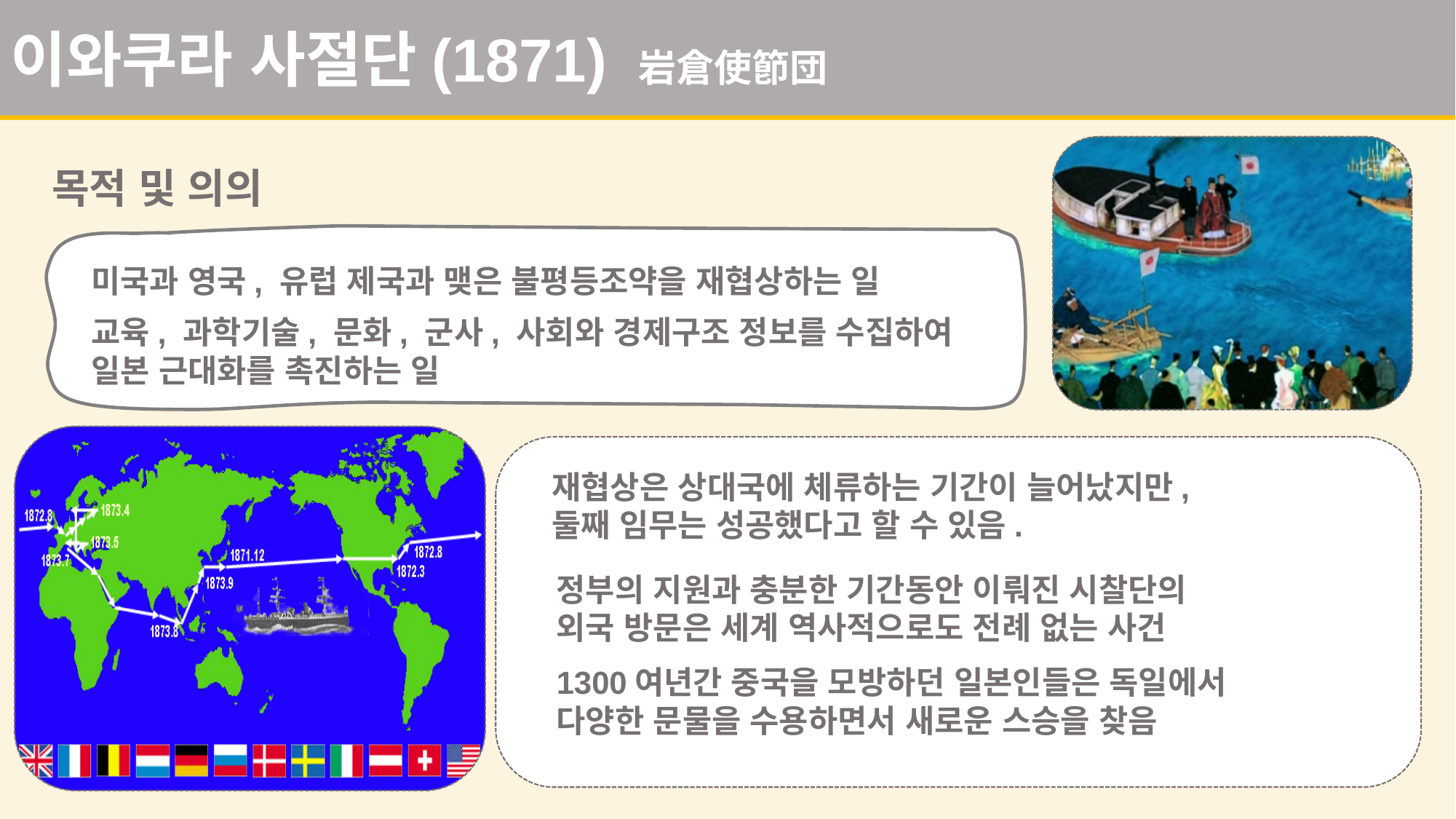

이와쿠라 사절단(1871) 岩倉使節団

목적 및 의의

미국과 영국, 유럽 제국과 맺은 불평등조약을 재협상하는 일

교육, 과학기술, 문화, 군사, 사회와 경제구조 정보를 수집하여
일본 근대화를 촉진하는 일

재협상은 상대국에 체류하는 기간이 늘어났지만,
둘째 임무는 성공했다고 할 수 있음.
정부의 지원과 충분한 기간동안 이뤄진 시찰단의
외국 방문은 세계 역사적으로도 전례 없는 사건
1300여년간 중국을 모방하던 일본인들은 독일에서
다양한 문물을 수용하면서 새로운 스승을 찾음